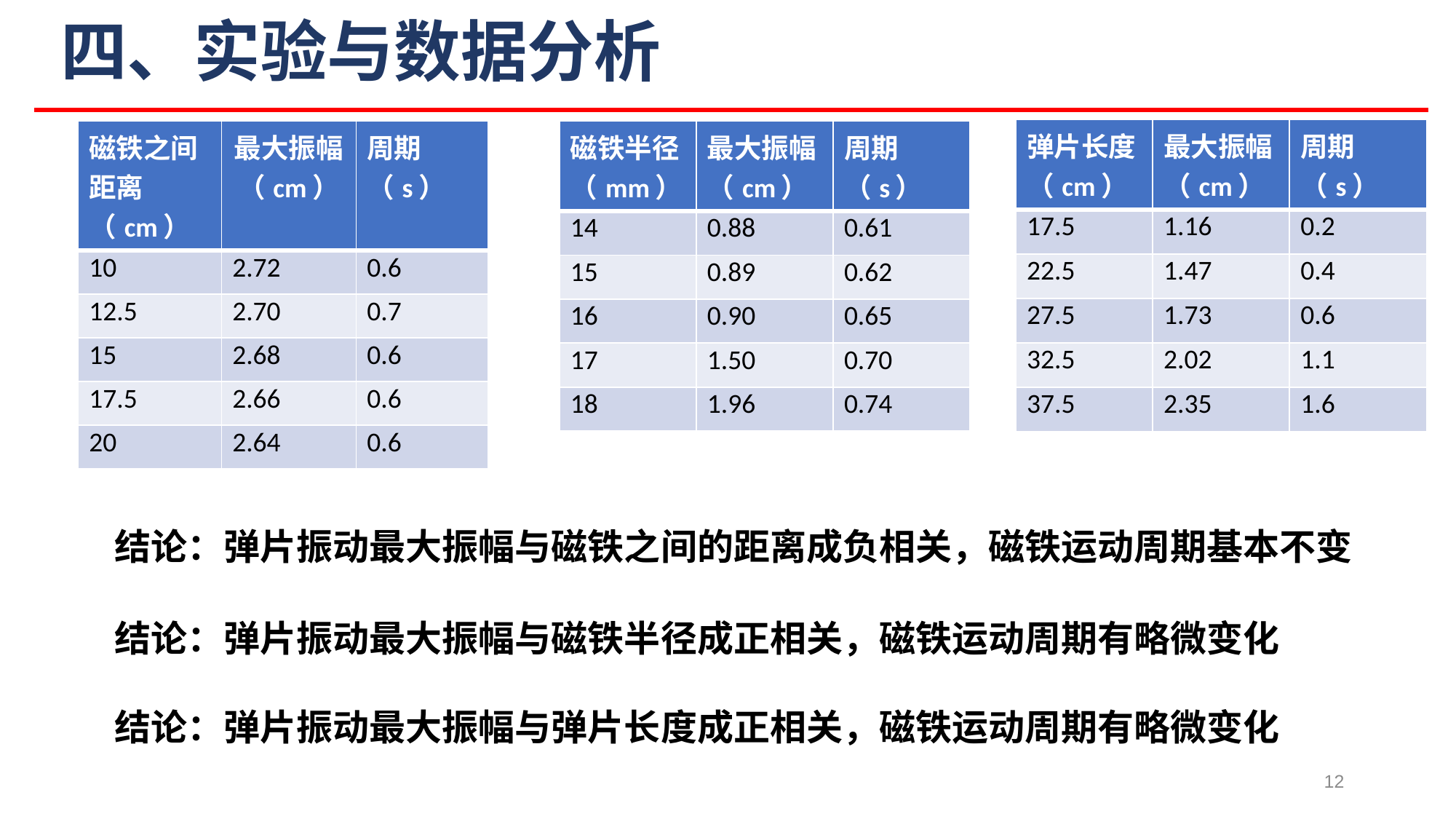

# 四、实验与数据分析
| 弹片长度（cm） | 最大振幅（cm） | 周期（s） |
| --- | --- | --- |
| 17.5 | 1.16 | 0.2 |
| 22.5 | 1.47 | 0.4 |
| 27.5 | 1.73 | 0.6 |
| 32.5 | 2.02 | 1.1 |
| 37.5 | 2.35 | 1.6 |
| 磁铁之间距离（cm） | 最大振幅（cm） | 周期（s） |
| --- | --- | --- |
| 10 | 2.72 | 0.6 |
| 12.5 | 2.70 | 0.7 |
| 15 | 2.68 | 0.6 |
| 17.5 | 2.66 | 0.6 |
| 20 | 2.64 | 0.6 |
| 磁铁半径（mm） | 最大振幅（cm） | 周期（s） |
| --- | --- | --- |
| 14 | 0.88 | 0.61 |
| 15 | 0.89 | 0.62 |
| 16 | 0.90 | 0.65 |
| 17 | 1.50 | 0.70 |
| 18 | 1.96 | 0.74 |
结论：弹片振动最大振幅与磁铁之间的距离成负相关，磁铁运动周期基本不变
结论：弹片振动最大振幅与磁铁半径成正相关，磁铁运动周期有略微变化
结论：弹片振动最大振幅与弹片长度成正相关，磁铁运动周期有略微变化
12